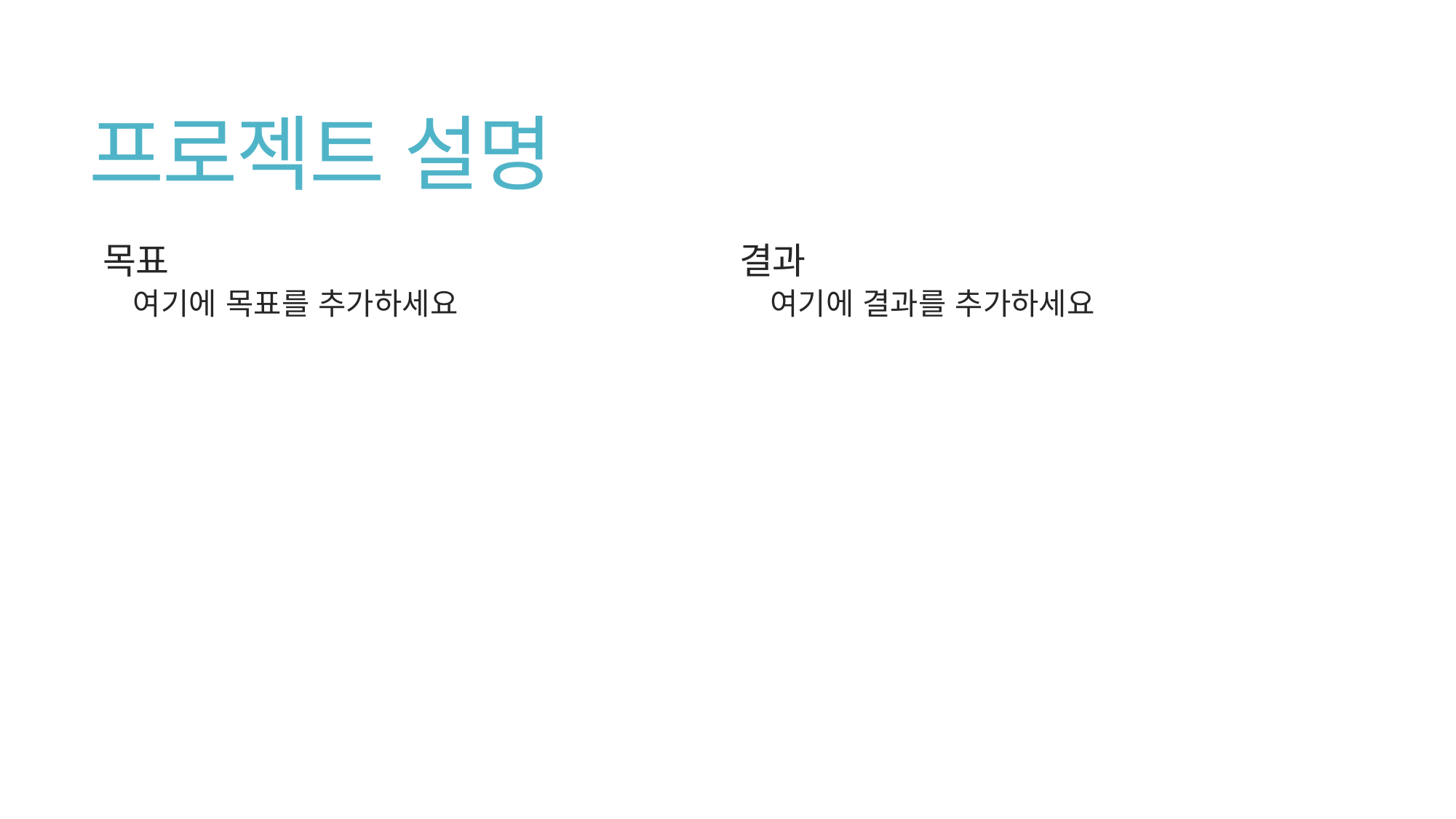

# 프로젝트 설명
목표
여기에 목표를 추가하세요
결과
여기에 결과를 추가하세요